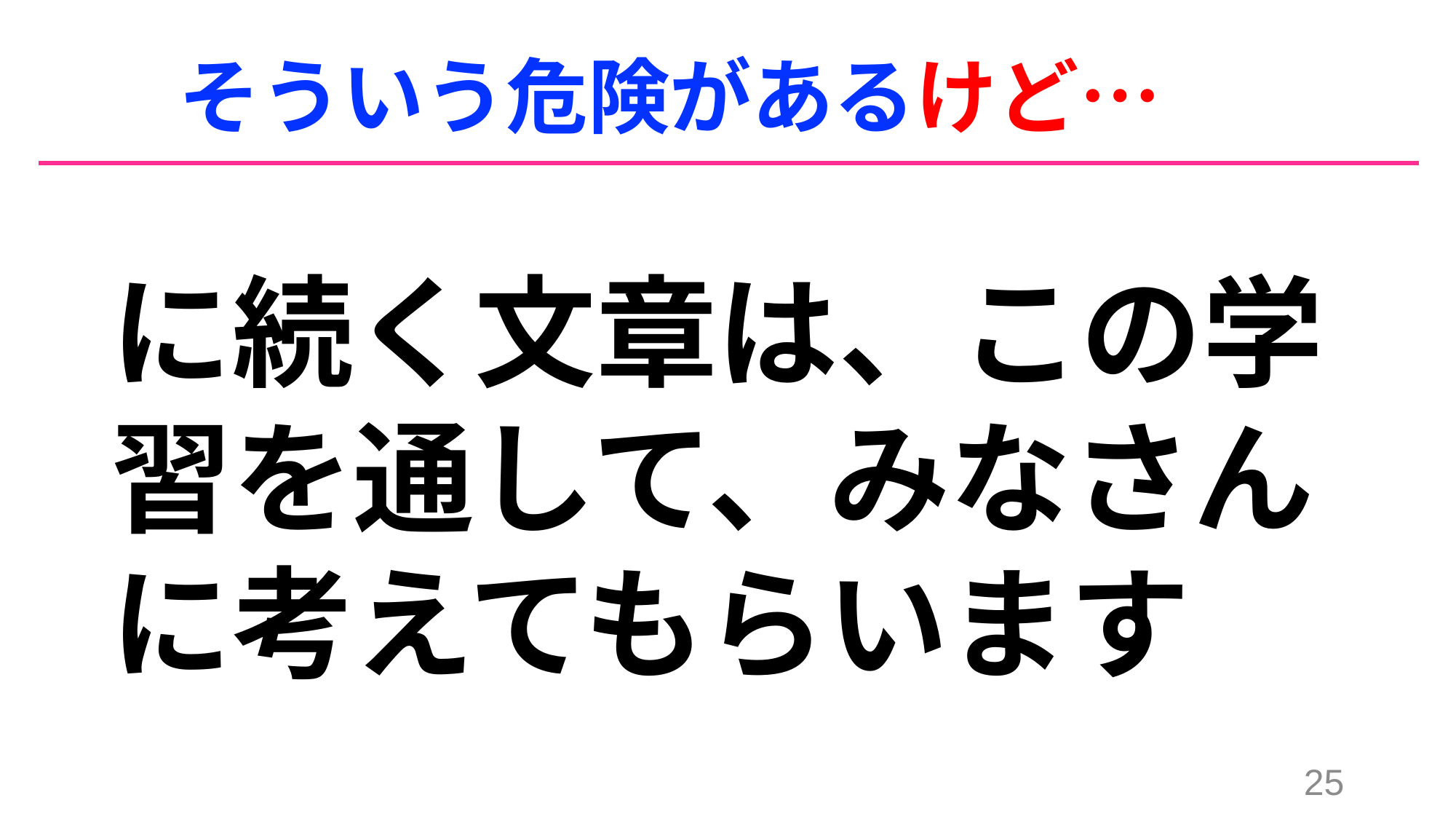

# そういう危険があるけど…
に続く文章は、この学習を通して、みなさんに考えてもらいます
25